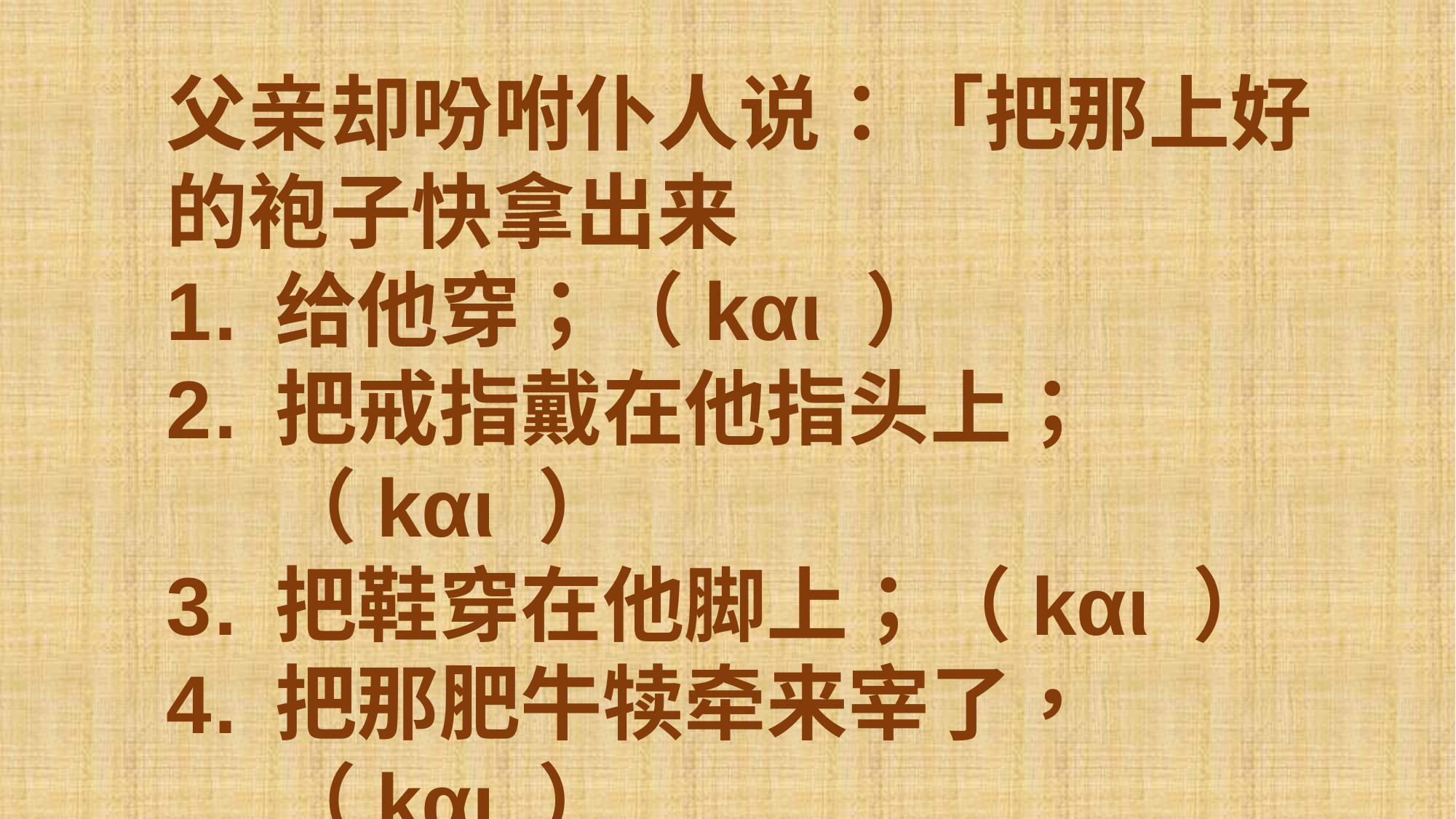

父亲却吩咐仆人说：「把那上好的袍子快拿出来
给他穿；（kαι ）
把戒指戴在他指头上；（kαι ）
把鞋穿在他脚上；（kαι ）
把那肥牛犊牵来宰了，（kαι ）
我们可以吃喝快乐；」（kαι ）